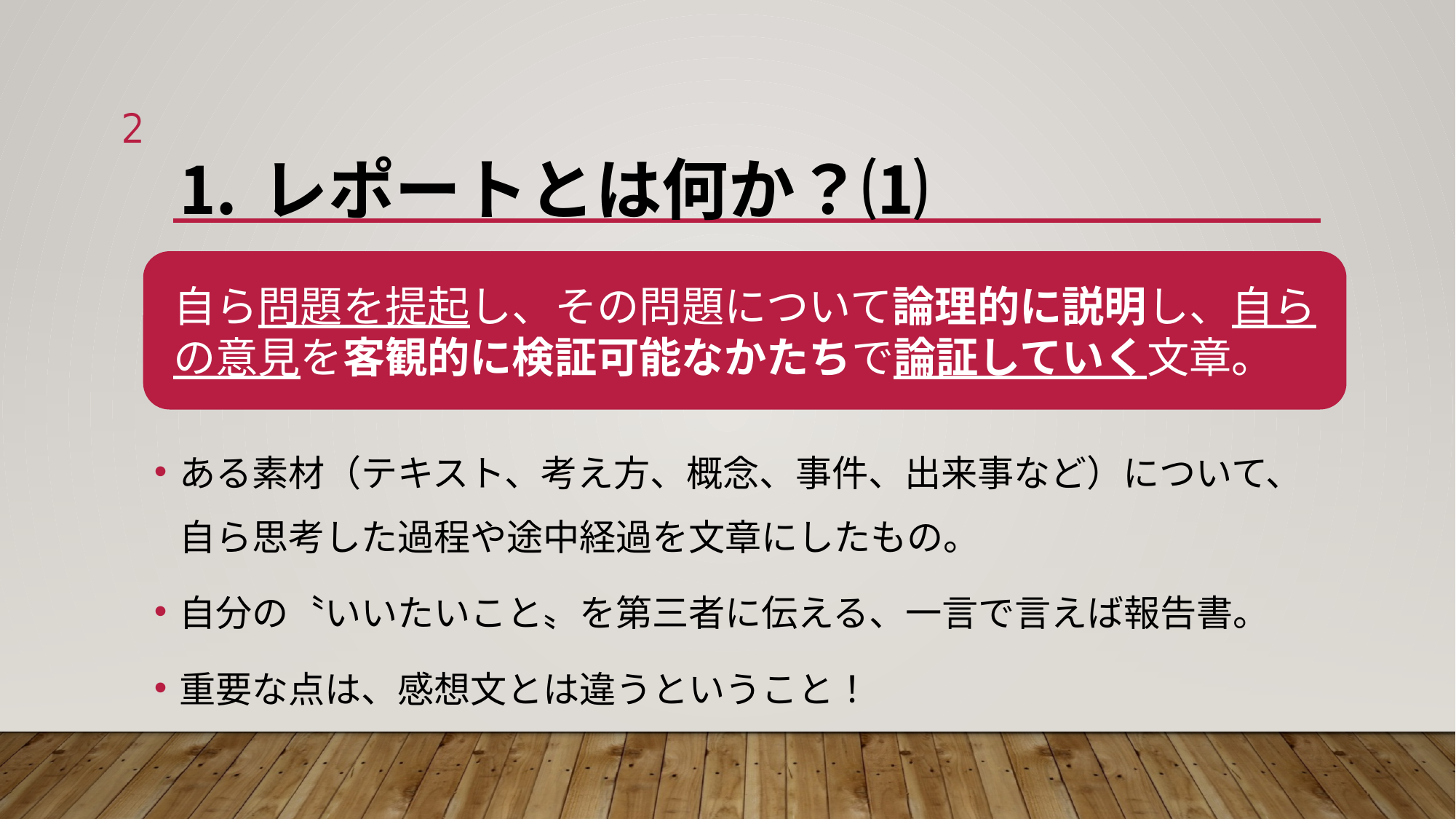

2
# ⒈レポートとは何か？⑴
自ら問題を提起し、その問題について論理的に説明し、自らの意見を客観的に検証可能なかたちで論証していく文章。
ある素材（テキスト、考え方、概念、事件、出来事など）について、自ら思考した過程や途中経過を文章にしたもの。
自分の〝いいたいこと〟を第三者に伝える、一言で言えば報告書。
重要な点は、感想文とは違うということ！